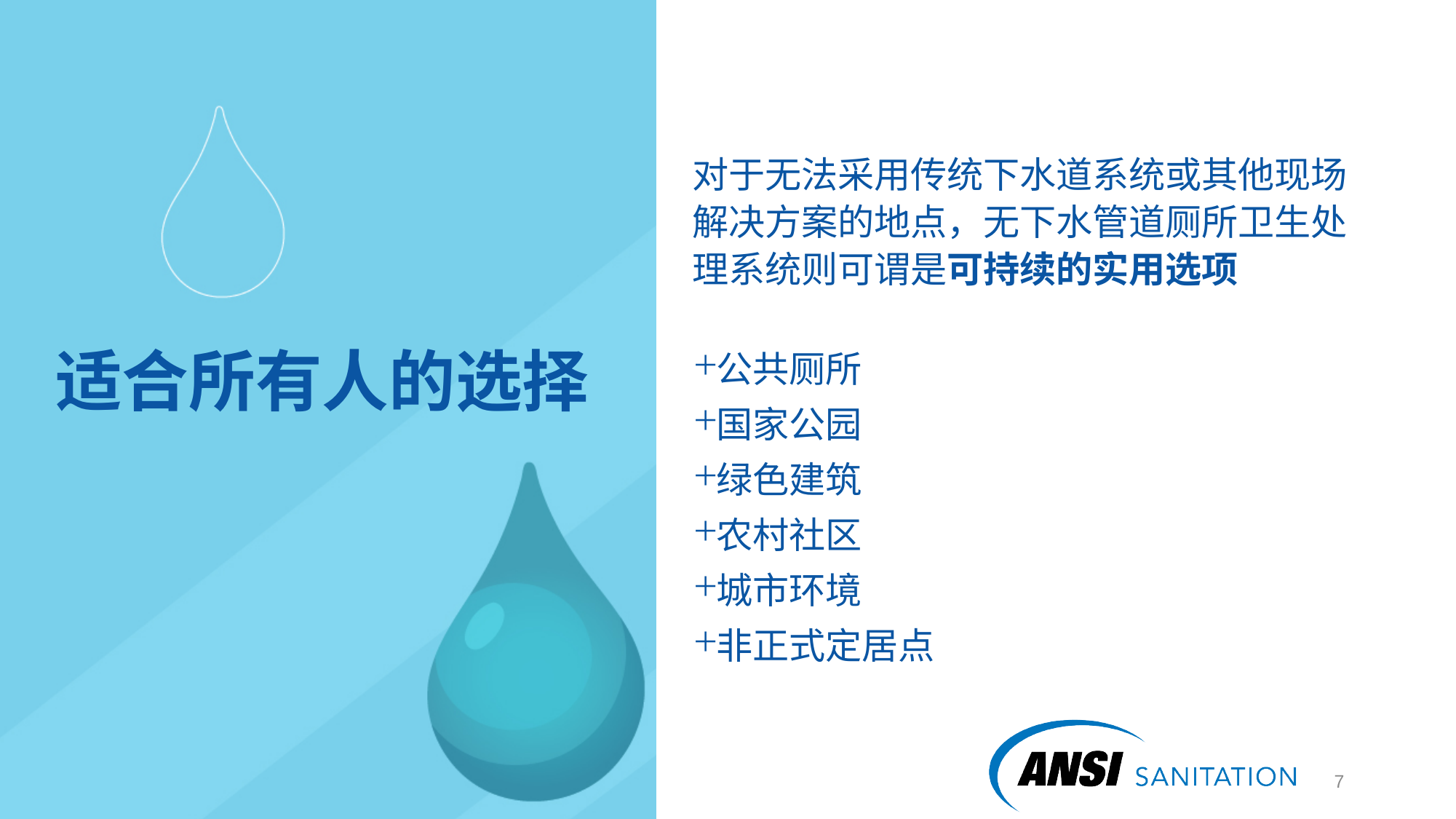

对于无法采用传统下水道系统或其他现场解决方案的地点，无下水管道厕所卫生处理系统则可谓是可持续的实用选项

公共厕所
国家公园
绿色建筑
农村社区
城市环境
非正式定居点
# 适合所有人的选择
7